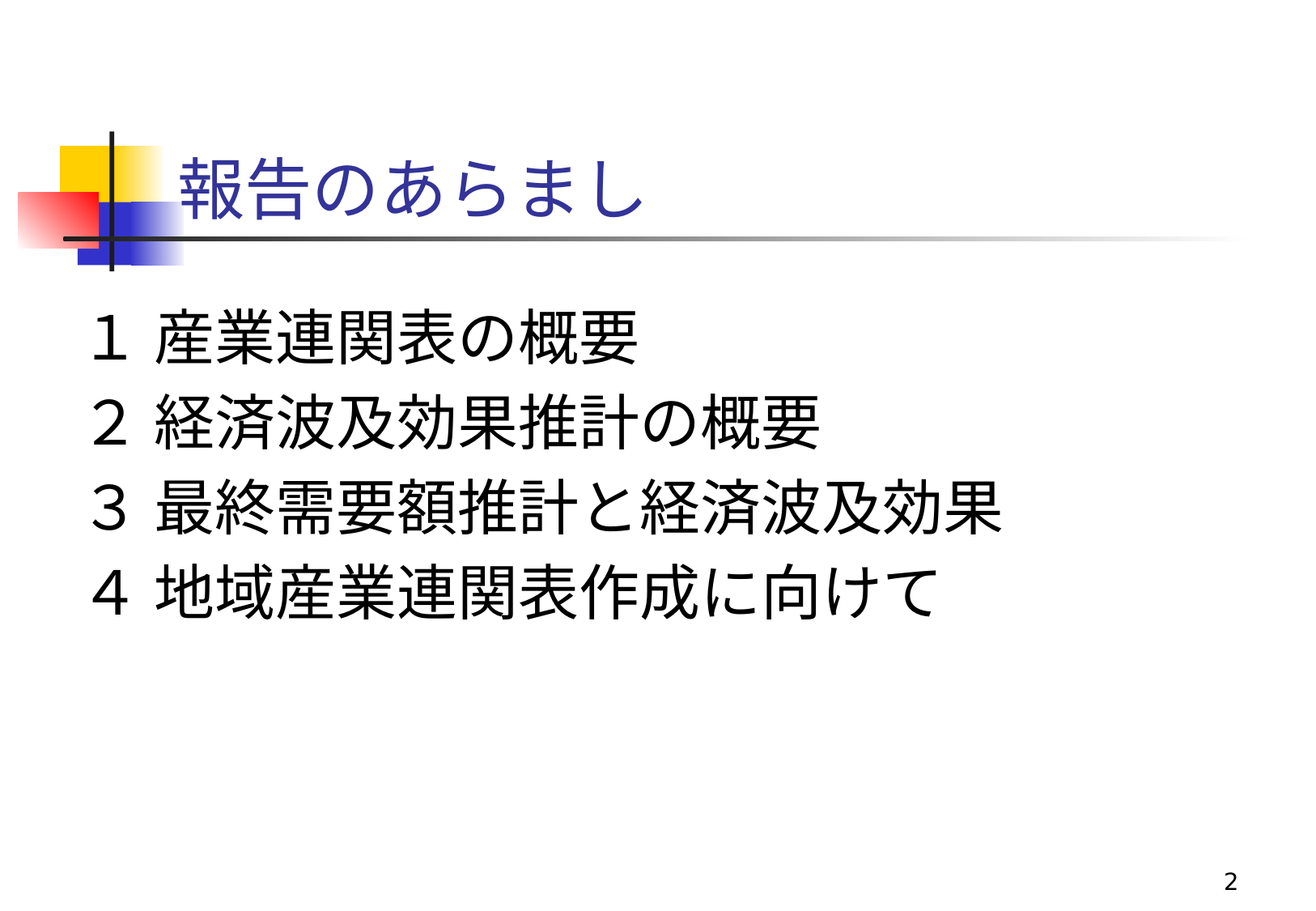

# 報告のあらまし
１ 産業連関表の概要
２ 経済波及効果推計の概要
３ 最終需要額推計と経済波及効果
４ 地域産業連関表作成に向けて

2